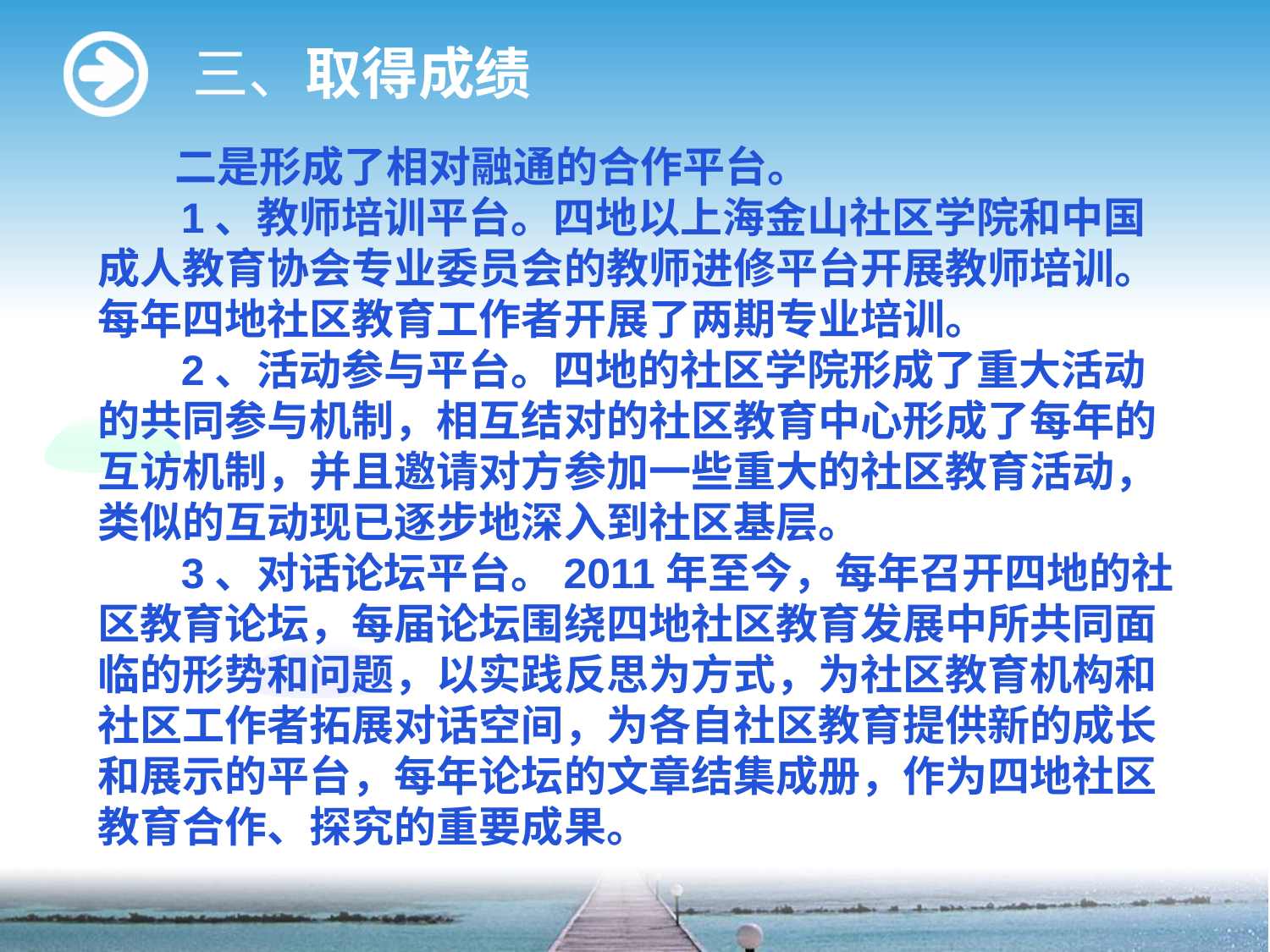

三、取得成绩
       二是形成了相对融通的合作平台。
       1、教师培训平台。四地以上海金山社区学院和中国成人教育协会专业委员会的教师进修平台开展教师培训。每年四地社区教育工作者开展了两期专业培训。
       2、活动参与平台。四地的社区学院形成了重大活动的共同参与机制，相互结对的社区教育中心形成了每年的互访机制，并且邀请对方参加一些重大的社区教育活动，类似的互动现已逐步地深入到社区基层。
       3、对话论坛平台。2011年至今，每年召开四地的社区教育论坛，每届论坛围绕四地社区教育发展中所共同面临的形势和问题，以实践反思为方式，为社区教育机构和社区工作者拓展对话空间，为各自社区教育提供新的成长和展示的平台，每年论坛的文章结集成册，作为四地社区教育合作、探究的重要成果。